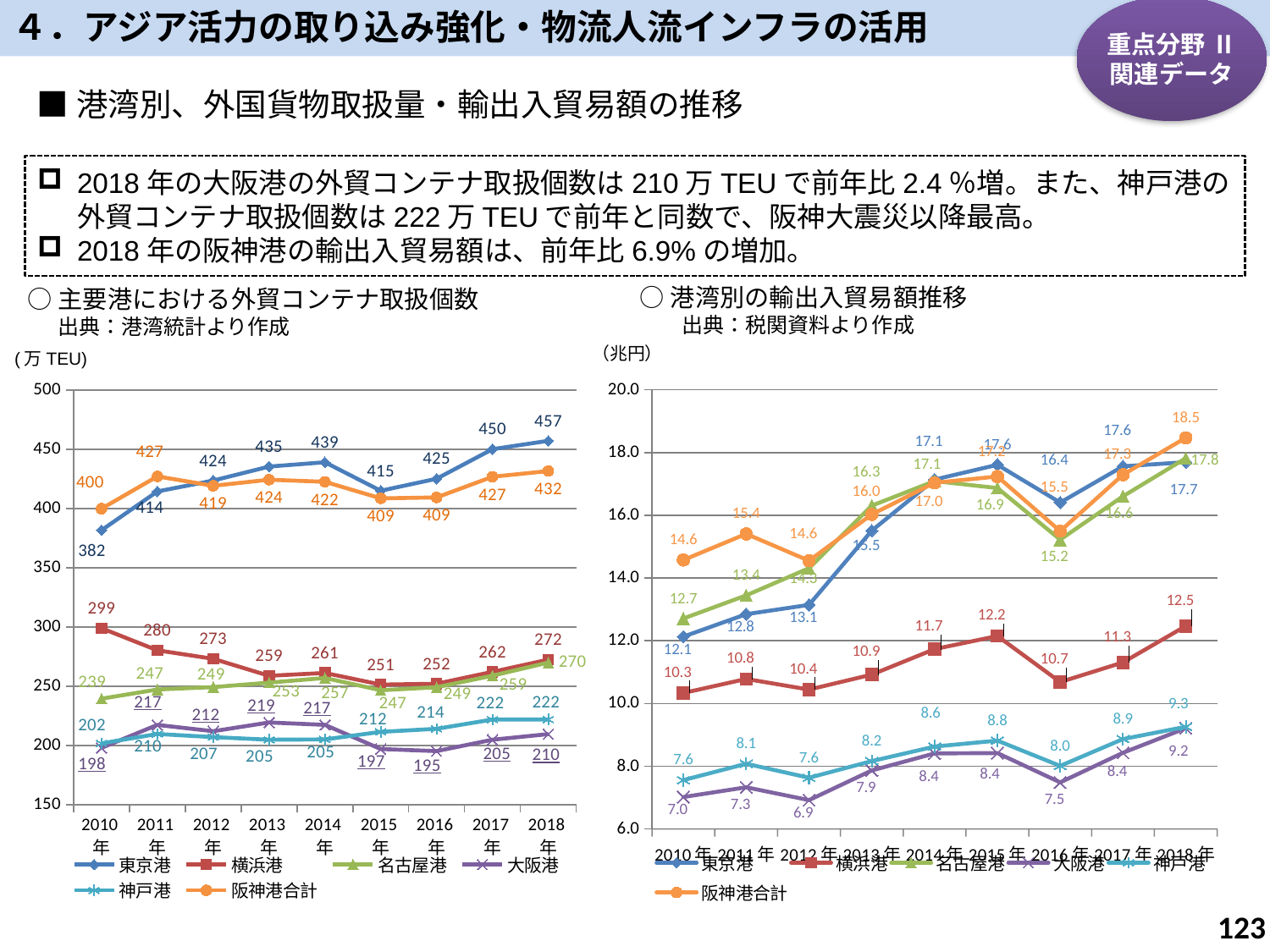

４．アジア活力の取り込み強化・物流人流インフラの活用
重点分野 Ⅱ
関連データ
■港湾別、外国貨物取扱量・輸出入貿易額の推移
2018年の大阪港の外貿コンテナ取扱個数は210万TEUで前年比2.4％増。また、神戸港の外貿コンテナ取扱個数は222万TEUで前年と同数で、阪神大震災以降最高。
2018年の阪神港の輸出入貿易額は、前年比6.9%の増加。
○港湾別の輸出入貿易額推移
　　出典：税関資料より作成
○主要港における外貿コンテナ取扱個数
　  出典：港湾統計より作成
（兆円）
(万TEU)

### Chart

| Category | 東京港 | 横浜港 | 名古屋港 | 大阪港 | 神戸港 | 阪神港合計 |
|---|---|---|---|---|---|---|
| 2010年 | 12.134149315 | 10.335965971999999 | 12.710310532 | 7.018271 | 7.5585173480000005 | 14.576788348000001 |
| 2011年 | 12.848698611 | 10.783920621000002 | 13.447903579 | 7.328999 | 8.080238166 | 15.409237166 |
| 2012年 | 13.146248044 | 10.444352771 | 14.315100737 | 6.920039 | 7.633432113 | 14.553471113 |
| 2013年 | 15.512946842 | 10.921656295 | 16.310327348999998 | 7.865589 | 8.163984459 | 16.029573458999998 |
| 2014年 | 17.141625015 | 11.734936657 | 17.09126737 | 8.410179 | 8.627369640000001 | 17.03754864 |
| 2015年 | 17.611885442 | 12.153947748 | 16.870564212 | 8.421151 | 8.817035554 | 17.238186554000002 |
| 2016年 | 16.407729 | 10.684555 | 15.225889 | 7.485681 | 8.010871 | 15.496552 |
| 2017年 | 17.563214 | 11.310777 | 16.607774 | 8.429504 | 8.867277 | 17.296781 |
| 2018年 | 17.695205 | 12.472459 | 17.821357 | 9.213993 | 9.258366 | 18.472359 |

### Chart

| Category | 東京港 | 横浜港 | 名古屋港 | 大阪港 | 神戸港 | 阪神港合計 |
|---|---|---|---|---|---|---|
| 2010年 | 381.6216 | 298.9555 | 239.462 | 198.0029 | 201.7955 | 399.7984 |
| 2011年 | 414.3553 | 280.2874 | 247.2264 | 217.3389 | 209.7143 | 427.0532 |
| 2012年 | 423.5264 | 273.1232 | 249.2502 | 212.0316 | 207.0737 | 419.1053 |
| 2013年 | 435.3394 | 258.8074 | 253.0154 | 219.3939 | 204.8889 | 424.2828 |
| 2014年 | 438.9854 | 261.1771 | 256.932 | 217.3763 | 205.1116 | 422.48789999999997 |
| 2015年 | 414.9507 | 251.3511 | 246.62720500000003 | 197.03206 | 211.5065 | 408.53855999999996 |
| 2016年 | 425.0647 | 252.094665 | 249.12065 | 195.23715 | 214.0547 | 409.29185 |
| 2017年 | 450.0156 | 262.101 | 258.86007500000005 | 204.86124 | 221.8861 | 426.74734 |
| 2018年 | 457.0795 | 272.3882 | 269.9626 | 209.6016 | 221.9584 | 431.56 |
123